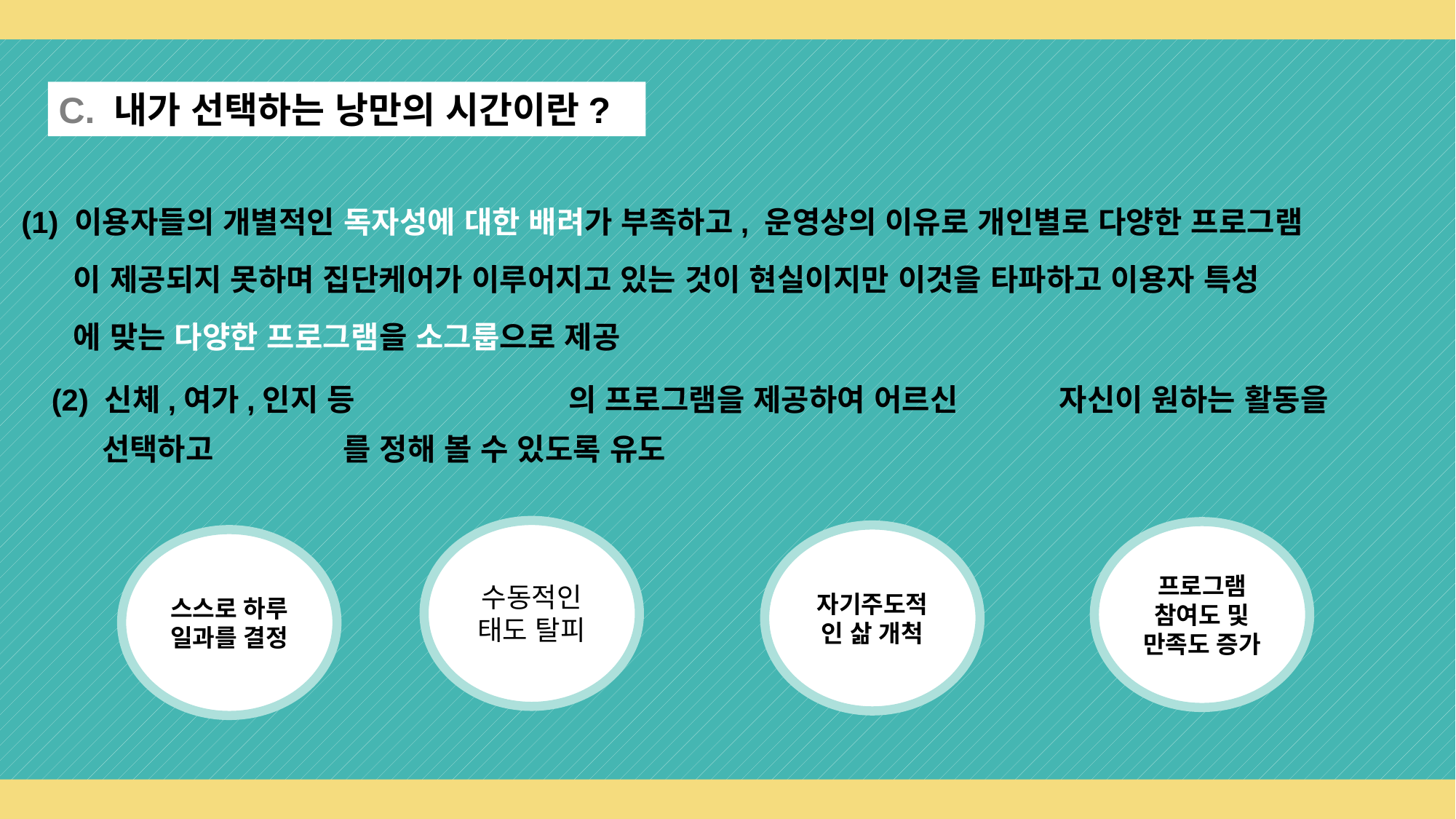

C. 내가 선택하는 낭만의 시간이란?
          (1) 이용자들의 개별적인 독자성에 대한 배려가 부족하고, 운영상의 이유로 개인별로 다양한 프로그램
               이 제공되지 못하며 집단케어가 이루어지고 있는 것이 현실이지만 이것을 타파하고 이용자 특성
               에 맞는 다양한 프로그램을 소그룹으로 제공
 (2) 신체,여가,인지 등 다양한 활동영역의 프로그램을 제공하여 어르신 스스로 자신이 원하는 활동을

      선택하고 하루 일과를 정해 볼 수 있도록 유도
수동적인 태도 탈피
프로그램 참여도 및 만족도 증가
자기주도적인 삶 개척
스스로 하루 일과를 결정